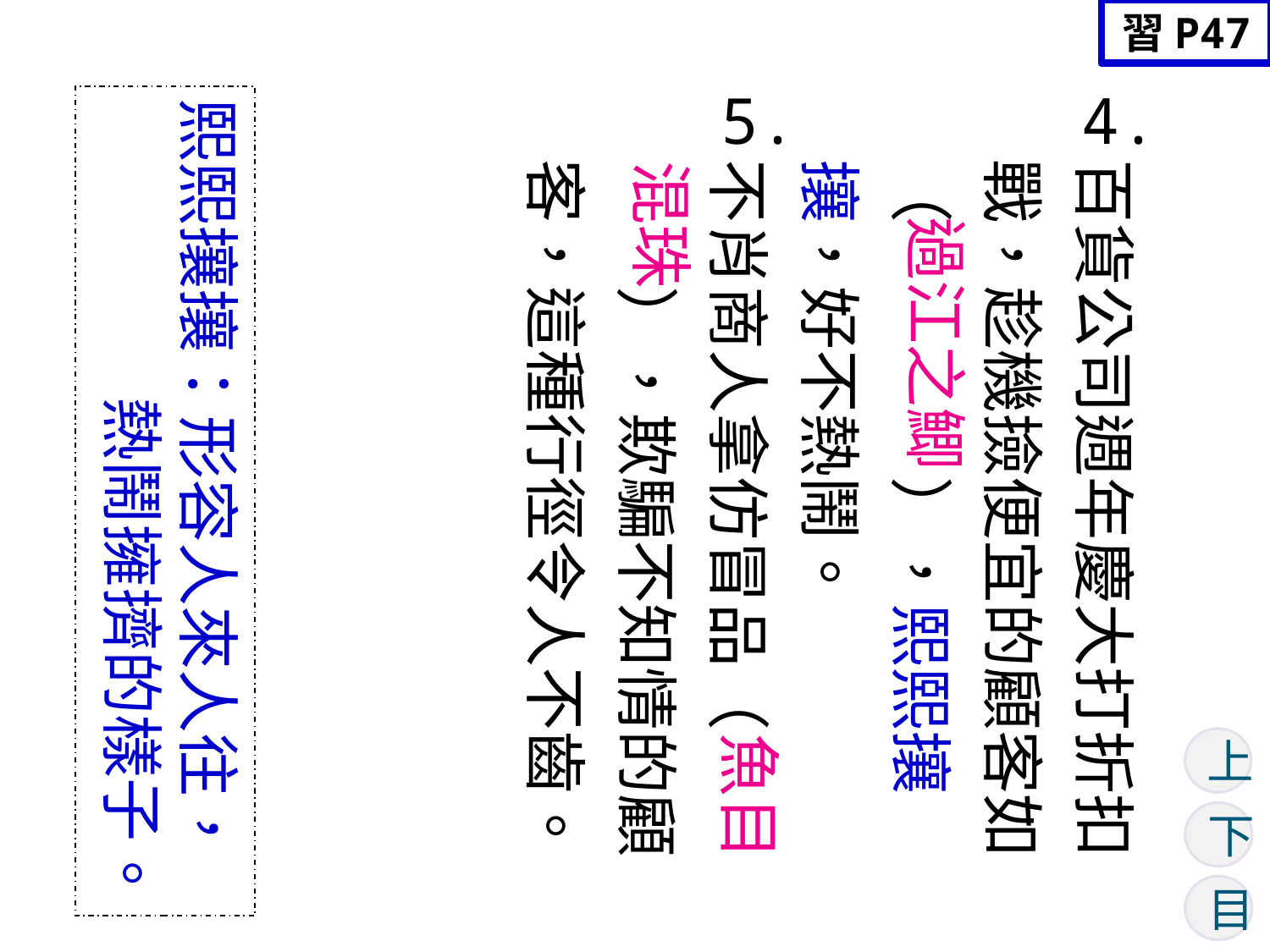

習P47
5.
4.
百貨公司週年慶大打折扣戰，趁機撿便宜的顧客如（　　　　），熙熙攘攘，好不熱鬧。
不肖商人拿仿冒品（
　　），欺騙不知情的顧客，這種行徑令人不齒。
熙熙攘攘：形容人來人往，
                    熱鬧擁擠的樣子。
混珠
過江之鯽
魚目